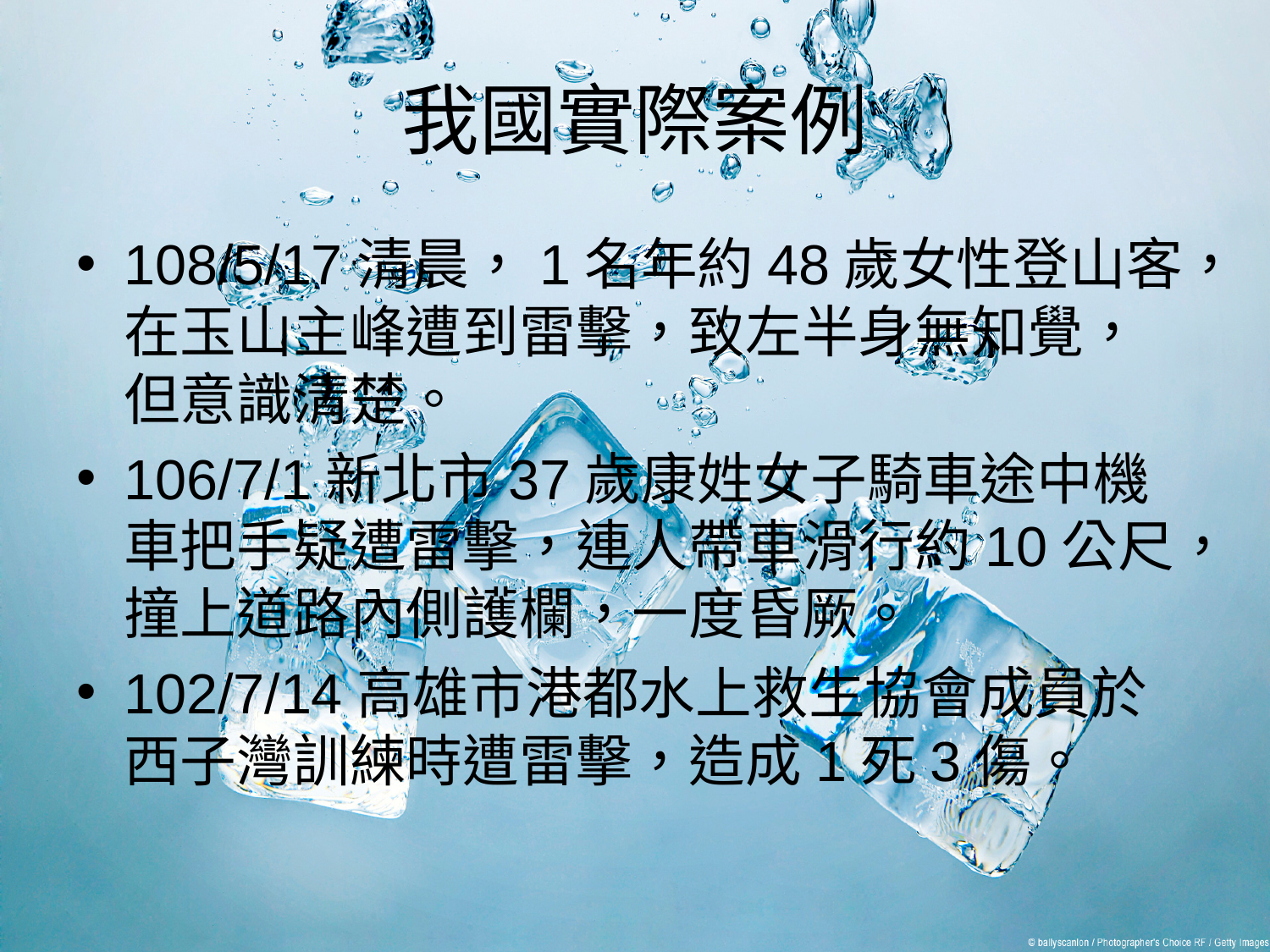

# 我國實際案例
108/5/17清晨，1名年約48歲女性登山客，在玉山主峰遭到雷擊，致左半身無知覺，但意識清楚。
106/7/1新北市37歲康姓女子騎車途中機車把手疑遭雷擊，連人帶車滑行約10公尺，撞上道路內側護欄，一度昏厥。
102/7/14高雄市港都水上救生協會成員於西子灣訓練時遭雷擊，造成1死3傷。